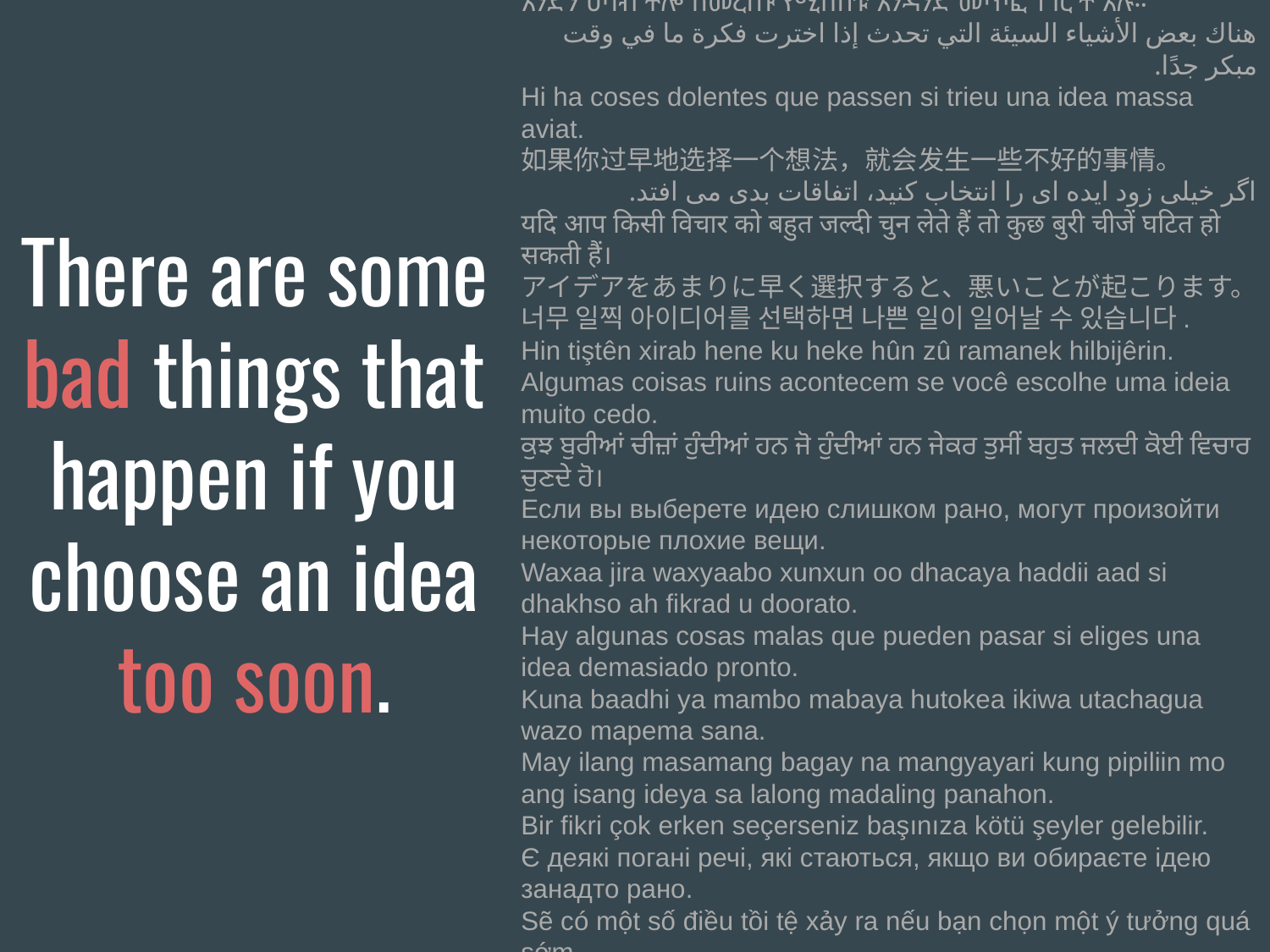

There are some bad things that happen if you choose an idea too soon.
አንድን ሀሳብ ቶሎ ከመረጡ የሚከሰቱ አንዳንድ መጥፎ ነገሮች አሉ።
هناك بعض الأشياء السيئة التي تحدث إذا اخترت فكرة ما في وقت مبكر جدًا.
Hi ha coses dolentes que passen si trieu una idea massa aviat.
如果你过早地选择一个想法，就会发生一些不好的事情。
اگر خیلی زود ایده ای را انتخاب کنید، اتفاقات بدی می افتد.
यदि आप किसी विचार को बहुत जल्दी चुन लेते हैं तो कुछ बुरी चीजें घटित हो सकती हैं।
アイデアをあまりに早く選択すると、悪いことが起こります。
너무 일찍 아이디어를 선택하면 나쁜 일이 일어날 수 있습니다.
Hin tiştên xirab hene ku heke hûn zû ramanek hilbijêrin.
Algumas coisas ruins acontecem se você escolhe uma ideia muito cedo.
ਕੁਝ ਬੁਰੀਆਂ ਚੀਜ਼ਾਂ ਹੁੰਦੀਆਂ ਹਨ ਜੋ ਹੁੰਦੀਆਂ ਹਨ ਜੇਕਰ ਤੁਸੀਂ ਬਹੁਤ ਜਲਦੀ ਕੋਈ ਵਿਚਾਰ ਚੁਣਦੇ ਹੋ।
Если вы выберете идею слишком рано, могут произойти некоторые плохие вещи.
Waxaa jira waxyaabo xunxun oo dhacaya haddii aad si dhakhso ah fikrad u doorato.
Hay algunas cosas malas que pueden pasar si eliges una idea demasiado pronto.
Kuna baadhi ya mambo mabaya hutokea ikiwa utachagua wazo mapema sana.
May ilang masamang bagay na mangyayari kung pipiliin mo ang isang ideya sa lalong madaling panahon.
Bir fikri çok erken seçerseniz başınıza kötü şeyler gelebilir.
Є деякі погані речі, які стаються, якщо ви обираєте ідею занадто рано.
Sẽ có một số điều tồi tệ xảy ra nếu bạn chọn một ý tưởng quá sớm.